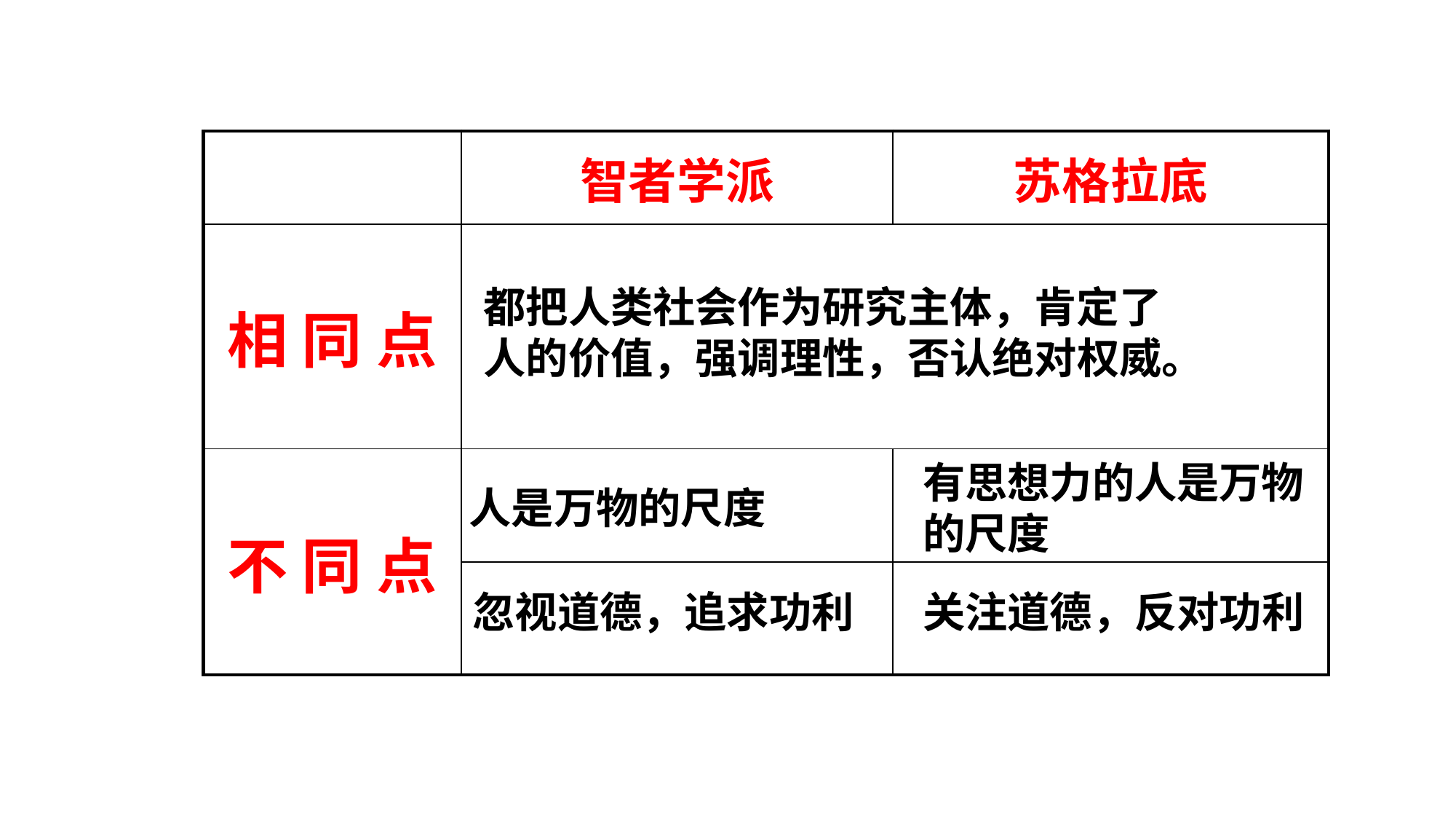

|  | 智者学派 | 苏格拉底 |
| --- | --- | --- |
| 相 同 点 |  |  |
| 不 同 点 |  |  |
|  |  |  |
都把人类社会作为研究主体，肯定了人的价值，强调理性，否认绝对权威。
有思想力的人是万物的尺度
人是万物的尺度
忽视道德，追求功利
关注道德，反对功利